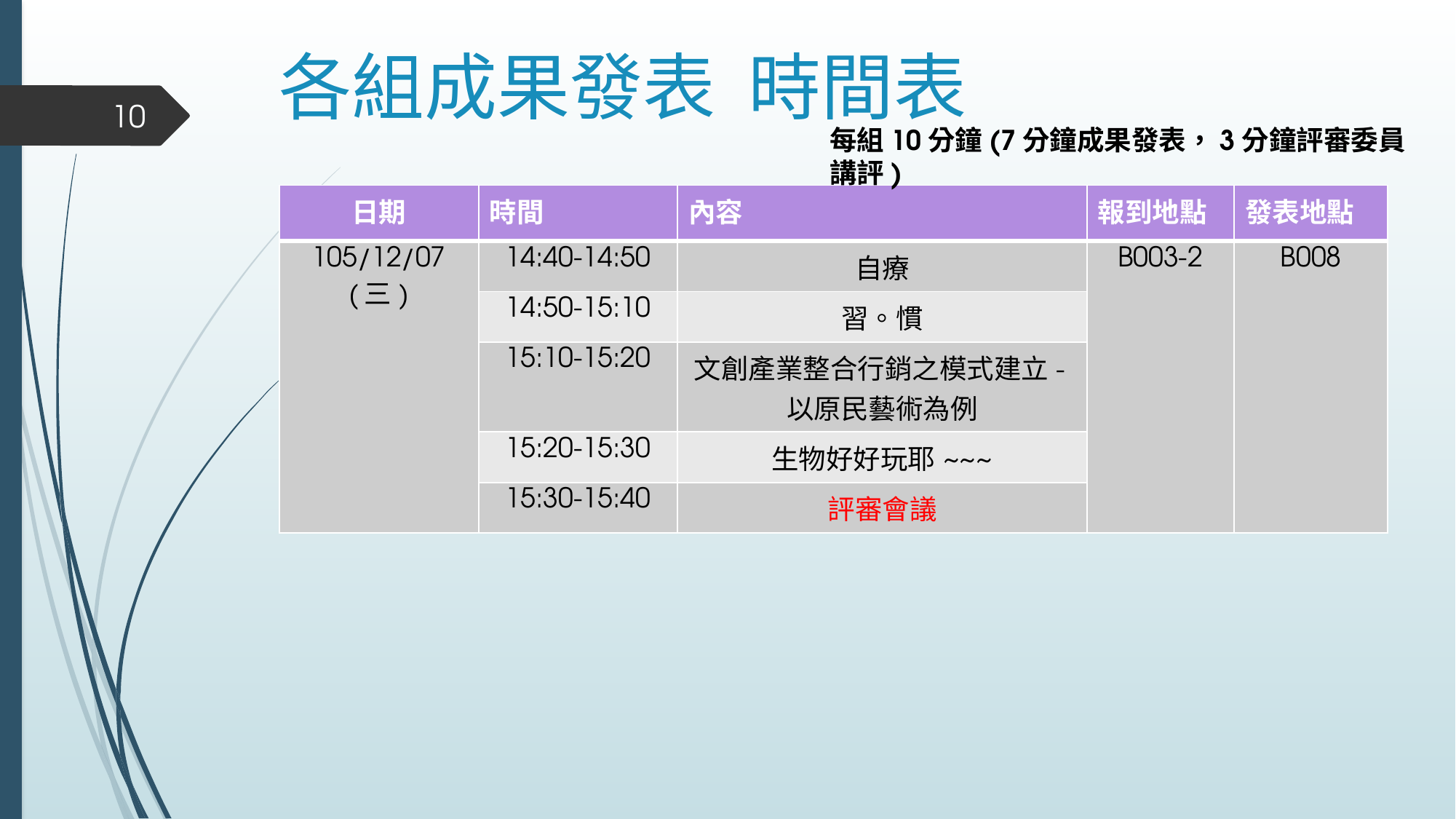

# 各組成果發表  時間表
10
每組10分鐘(7分鐘成果發表，3分鐘評審委員講評)
| 日期 | 時間 | 內容 | 報到地點 | 發表地點 |
| --- | --- | --- | --- | --- |
| 105/12/07(三) | 14:40-14:50 | 自療 | B003-2 | B008 |
|  | 14:50-15:10 | 習。慣 |  |  |
|  | 15:10-15:20 | 文創產業整合行銷之模式建立-以原民藝術為例 |  |  |
|  | 15:20-15:30 | 生物好好玩耶~~~ |  |  |
|  | 15:30-15:40 | 評審會議 |  |  |